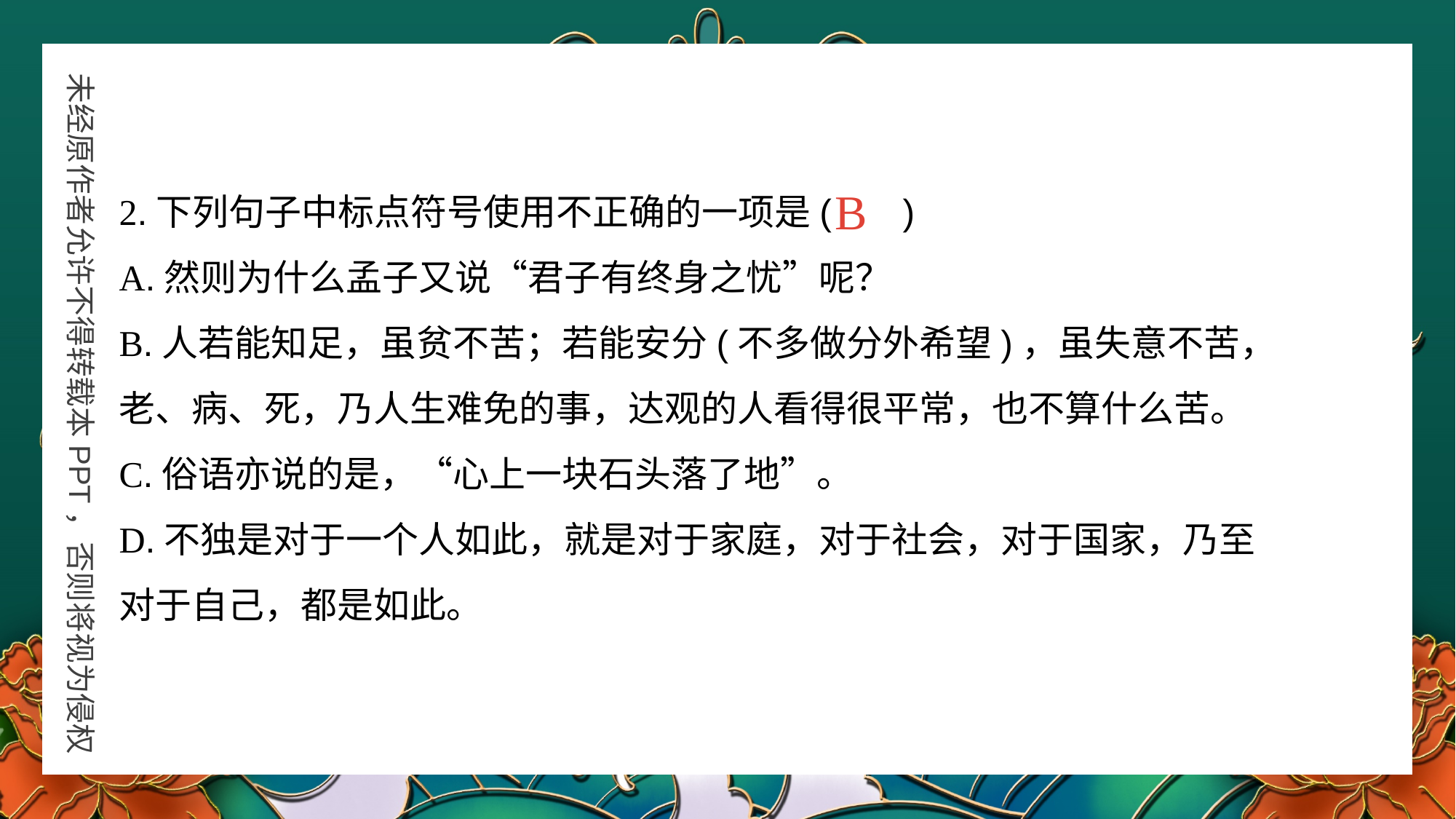

2.下列句子中标点符号使用不正确的一项是(       )
A.然则为什么孟子又说“君子有终身之忧”呢？
B.人若能知足，虽贫不苦；若能安分(不多做分外希望)，虽失意不苦，老、病、死，乃人生难免的事，达观的人看得很平常，也不算什么苦。
C.俗语亦说的是，“心上一块石头落了地”。
D.不独是对于一个人如此，就是对于家庭，对于社会，对于国家，乃至对于自己，都是如此。
B